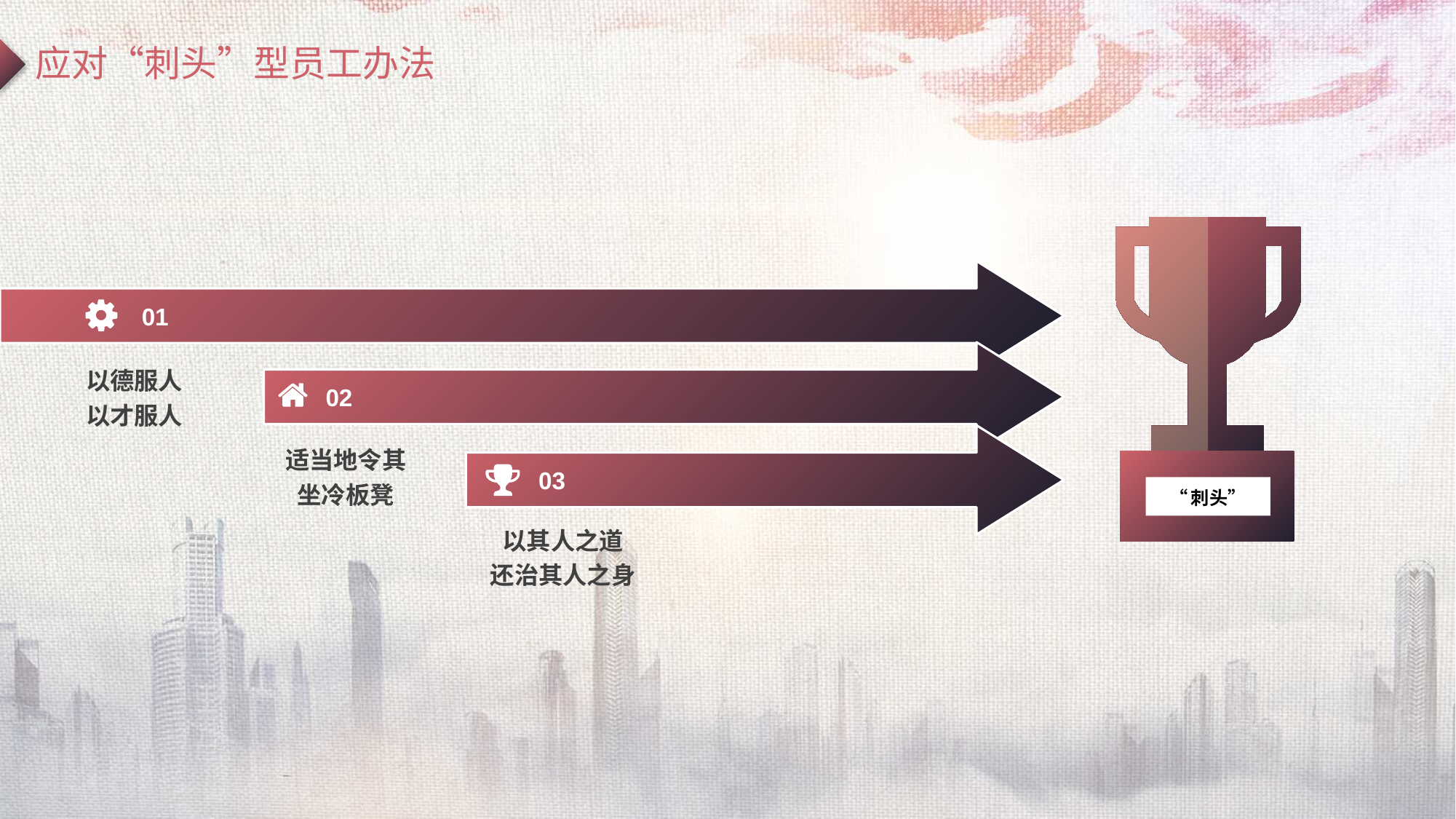

应对“刺头”型员工办法

“刺头”

01

以德服人
以才服人
02

适当地令其
坐冷板凳

03
以其人之道
还治其人之身